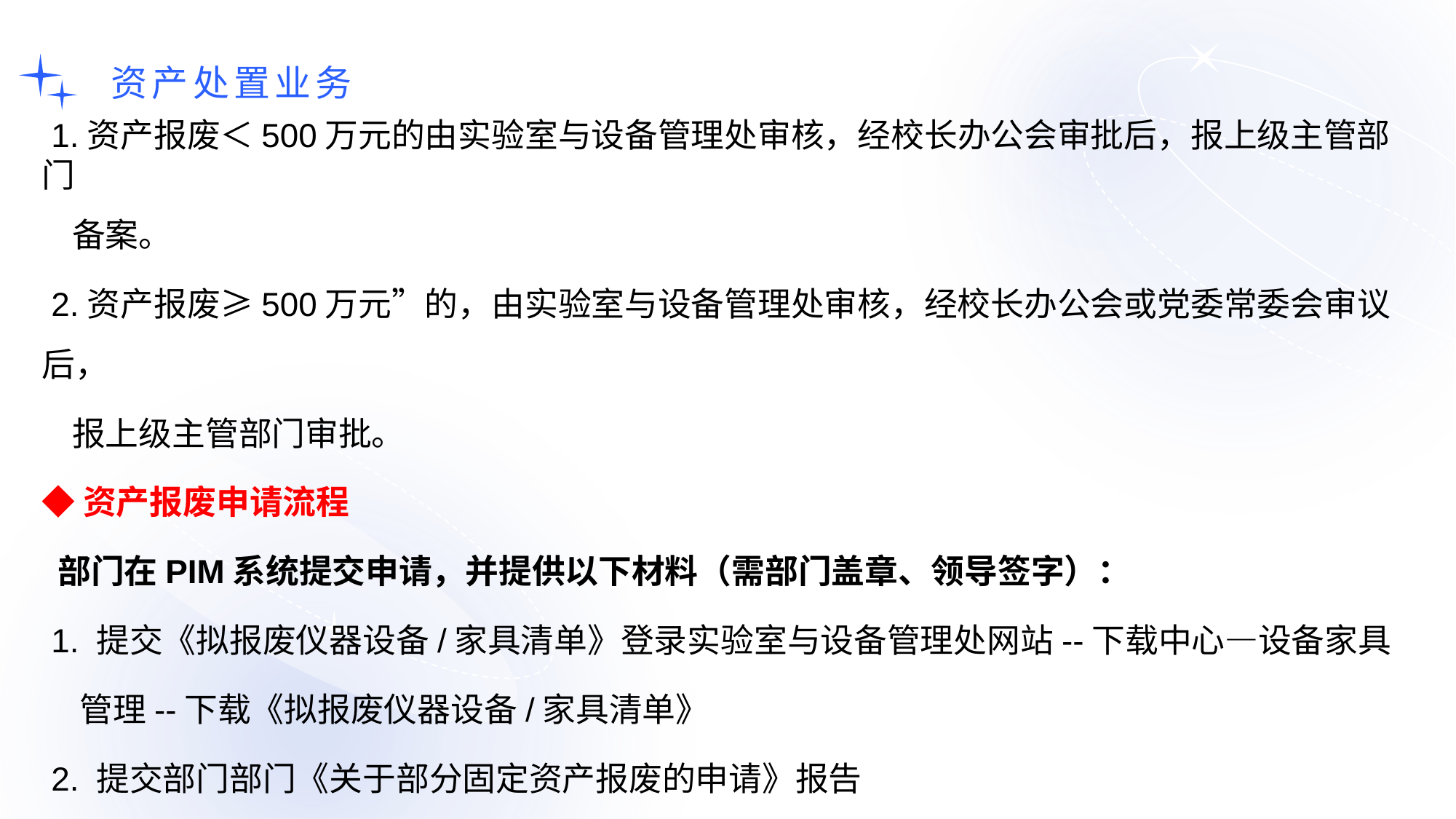

资产处置业务
 1.资产报废＜500万元的由实验室与设备管理处审核，经校长办公会审批后，报上级主管部门
   备案。
 2.资产报废≥500万元”的，由实验室与设备管理处审核，经校长办公会或党委常委会审议后，
   报上级主管部门审批。
◆资产报废申请流程
 部门在PIM系统提交申请，并提供以下材料（需部门盖章、领导签字）：
 1. 提交《拟报废仪器设备/家具清单》登录实验室与设备管理处网站--下载中心—设备家具
    管理--下载《拟报废仪器设备/家具清单》
 2. 提交部门部门《关于部分固定资产报废的申请》报告
 3. 提交部门《班子会议纪要》